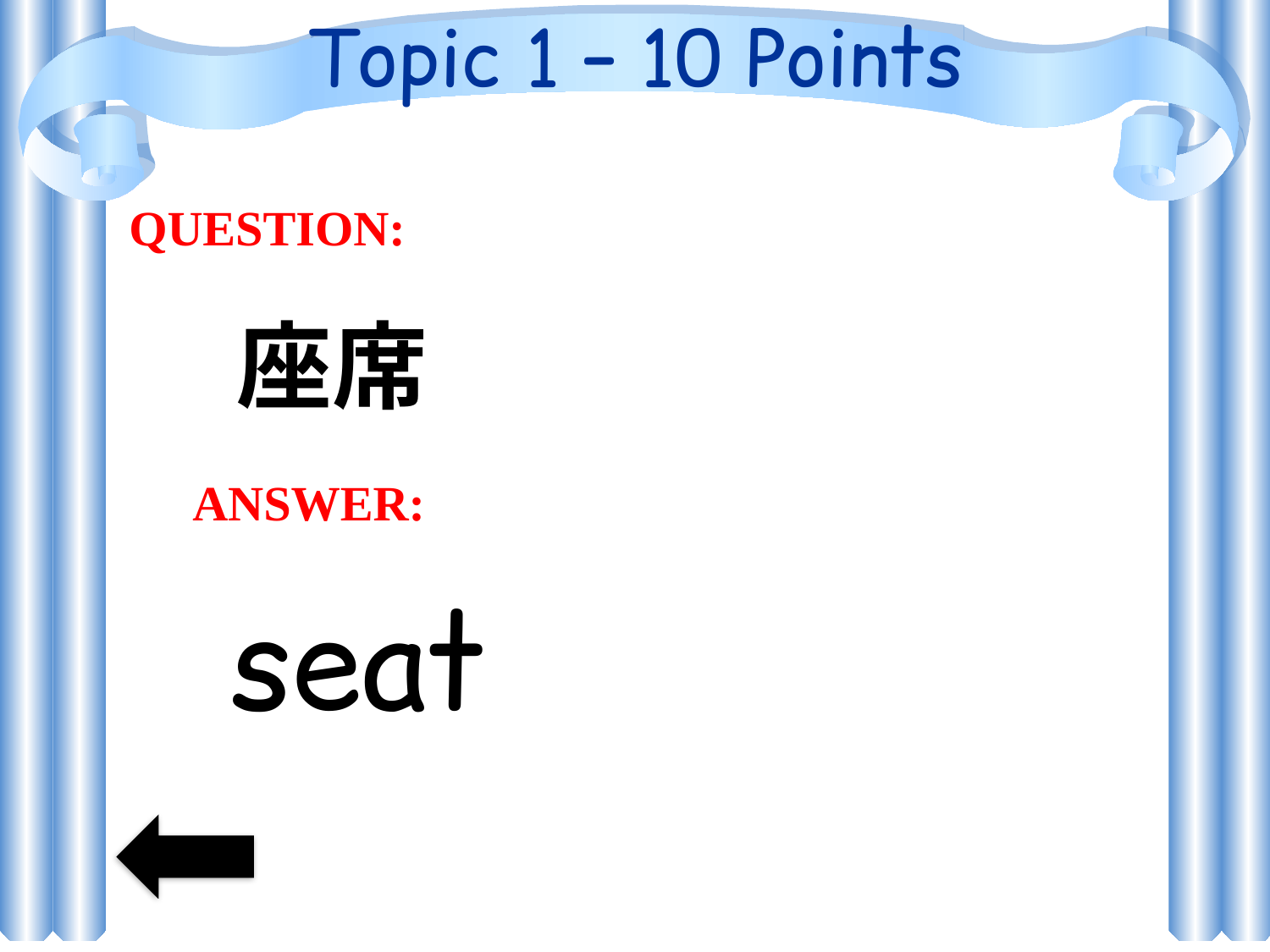

# Topic 1 – 10 Points
QUESTION:

 座席

ANSWER:

 seat